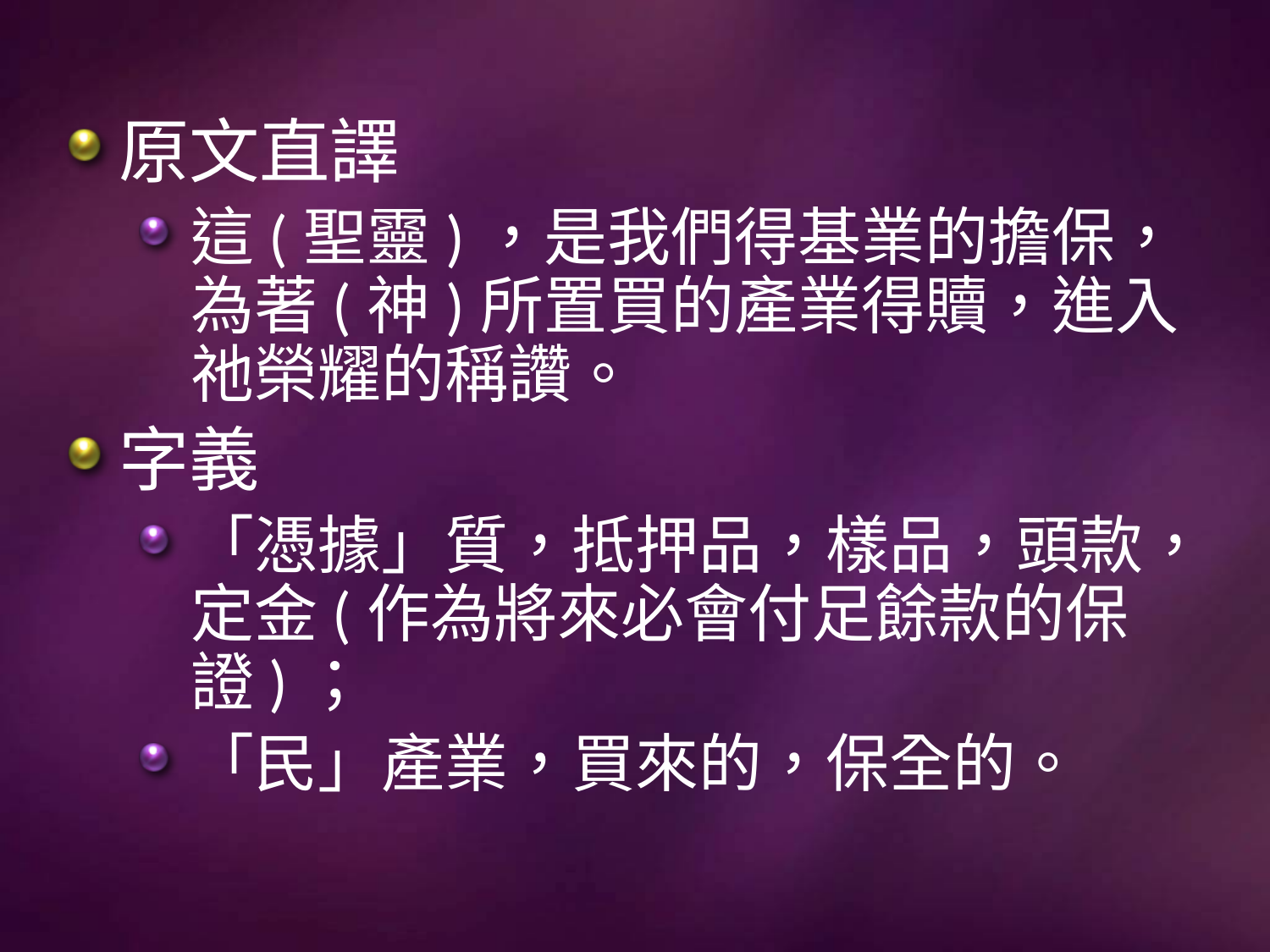

原文直譯
這(聖靈)，是我們得基業的擔保，為著(神)所置買的產業得贖，進入祂榮耀的稱讚。
字義
「憑據」質，抵押品，樣品，頭款，定金(作為將來必會付足餘款的保證)；
「民」產業，買來的，保全的。